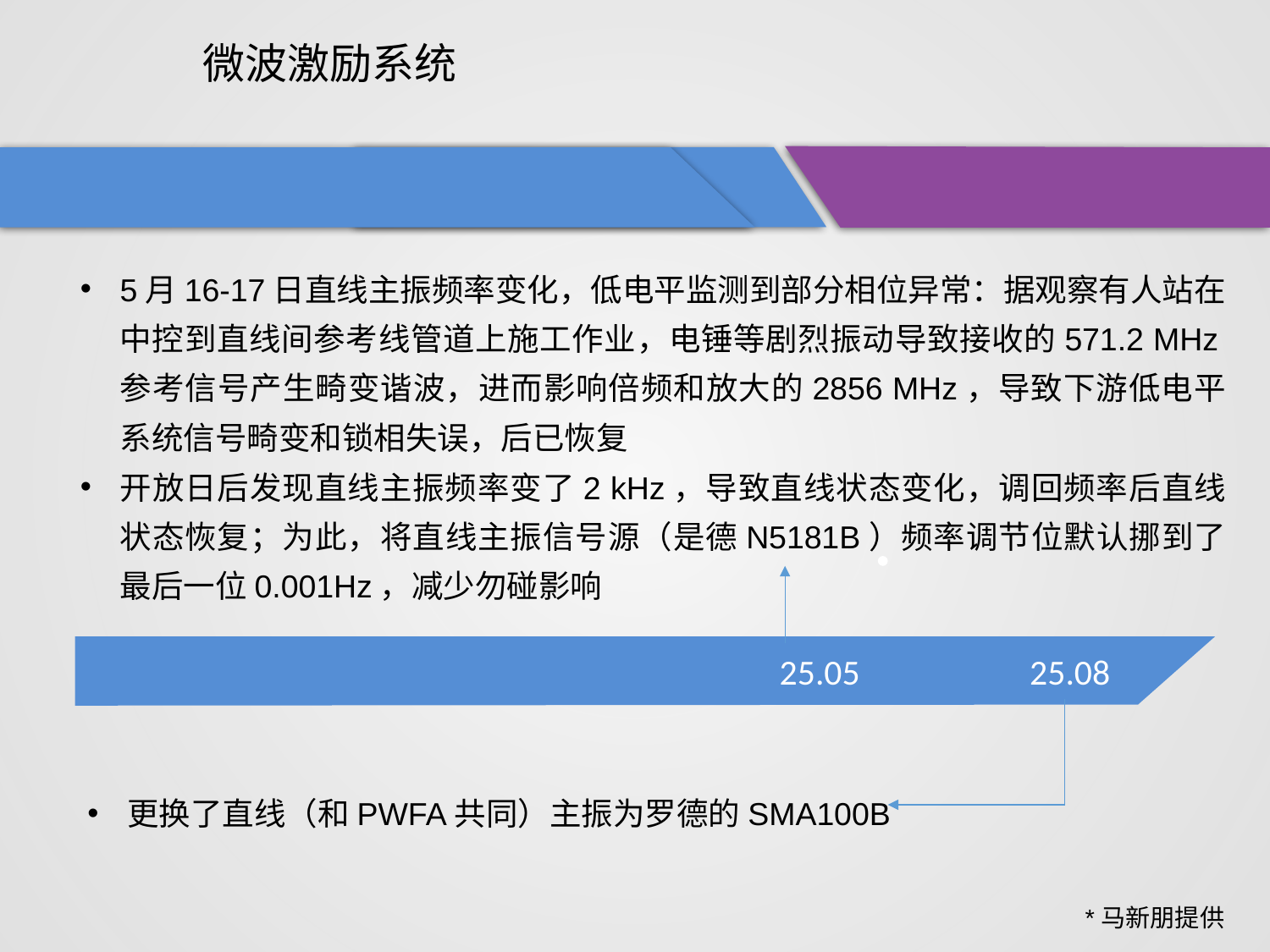

微波激励系统
        运行稳定

信号源
5月16-17日直线主振频率变化，低电平监测到部分相位异常：据观察有人站在中控到直线间参考线管道上施工作业，电锤等剧烈振动导致接收的571.2 MHz参考信号产生畸变谐波，进而影响倍频和放大的2856 MHz，导致下游低电平系统信号畸变和锁相失误，后已恢复
开放日后发现直线主振频率变了2 kHz，导致直线状态变化，调回频率后直线状态恢复；为此，将直线主振信号源（是德N5181B）频率调节位默认挪到了最后一位0.001Hz，减少勿碰影响

25.05
25.08
更换了直线（和PWFA共同）主振为罗德的SMA100B
*马新朋提供